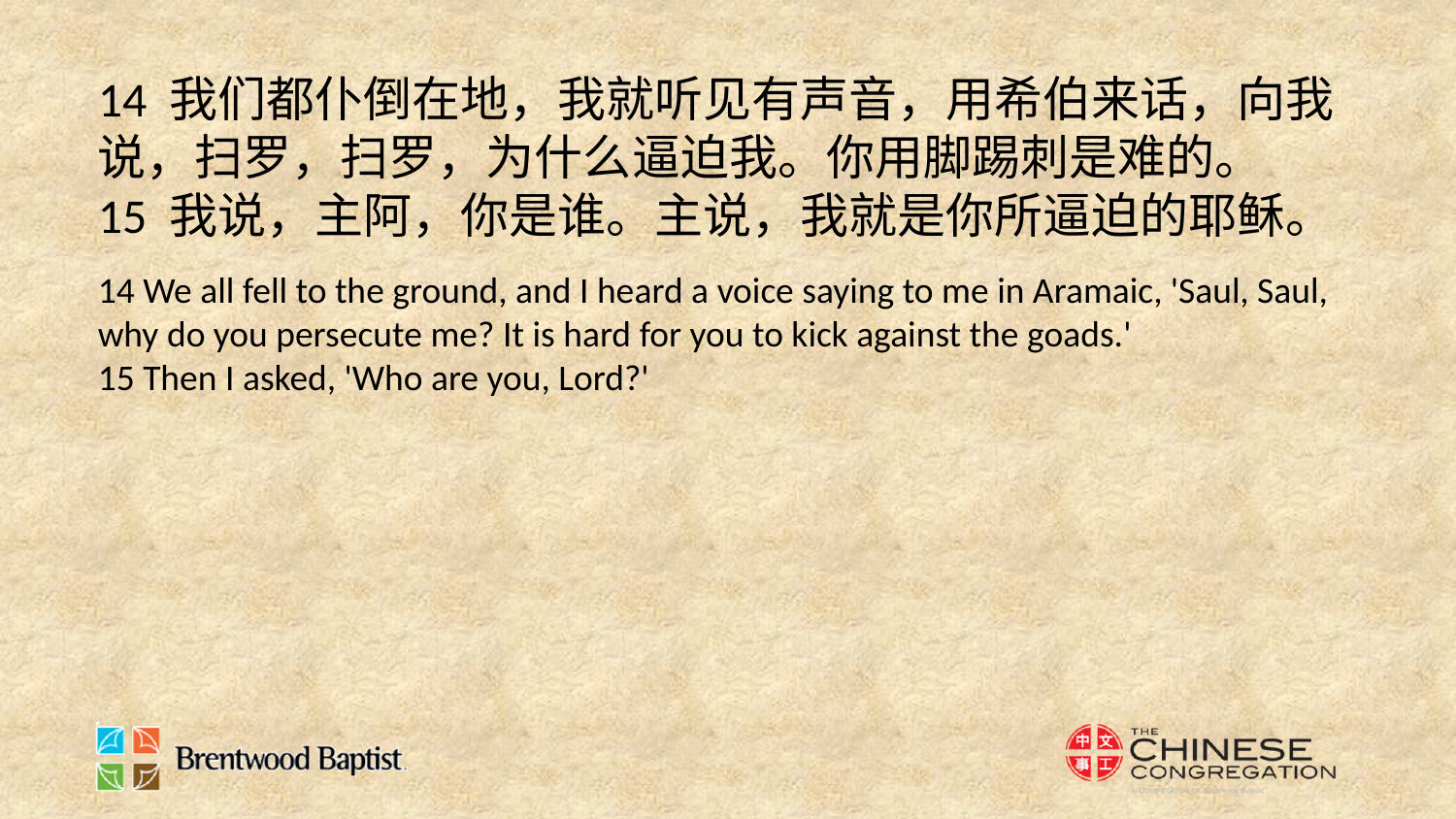

14 我们都仆倒在地，我就听见有声音，用希伯来话，向我说，扫罗，扫罗，为什么逼迫我。你用脚踢刺是难的。
15 我说，主阿，你是谁。主说，我就是你所逼迫的耶稣。

14 We all fell to the ground, and I heard a voice saying to me in Aramaic, 'Saul, Saul, why do you persecute me? It is hard for you to kick against the goads.'
15 Then I asked, 'Who are you, Lord?'